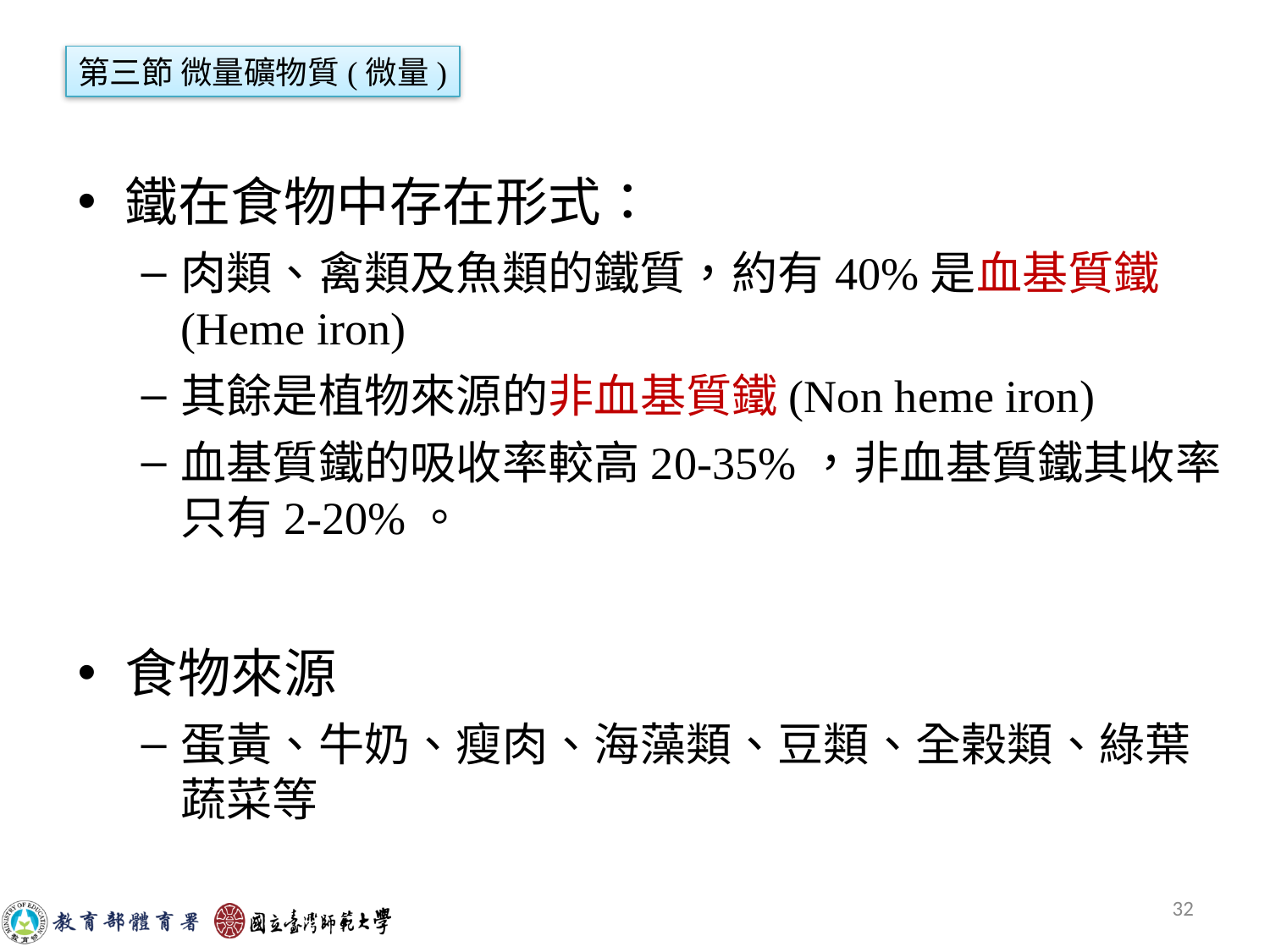

#
第三節 微量礦物質(微量)
鐵在食物中存在形式：
肉類、禽類及魚類的鐵質，約有40%是血基質鐵(Heme iron)
其餘是植物來源的非血基質鐵(Non heme iron)
血基質鐵的吸收率較高20-35%，非血基質鐵其收率只有2-20%。

食物來源
蛋黃、牛奶、瘦肉、海藻類、豆類、全榖類、綠葉蔬菜等

32